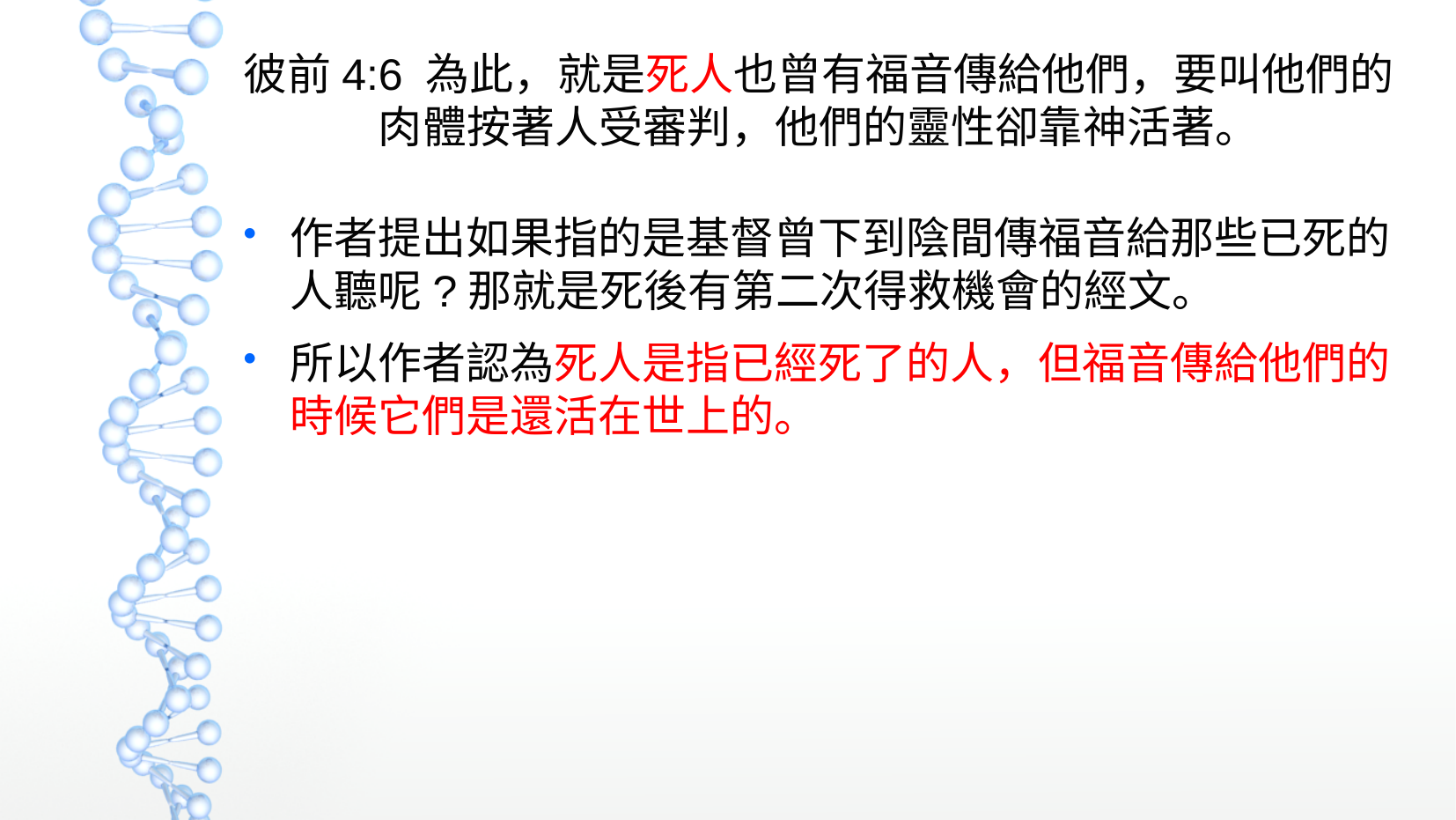

彼前4:6 為此，就是死人也曾有福音傳給他們，要叫他們的肉體按著人受審判，他們的靈性卻靠神活著。
作者提出如果指的是基督曾下到陰間傳福音給那些已死的人聽呢?那就是死後有第二次得救機會的經文。
所以作者認為死人是指已經死了的人，但福音傳給他們的時候它們是還活在世上的。